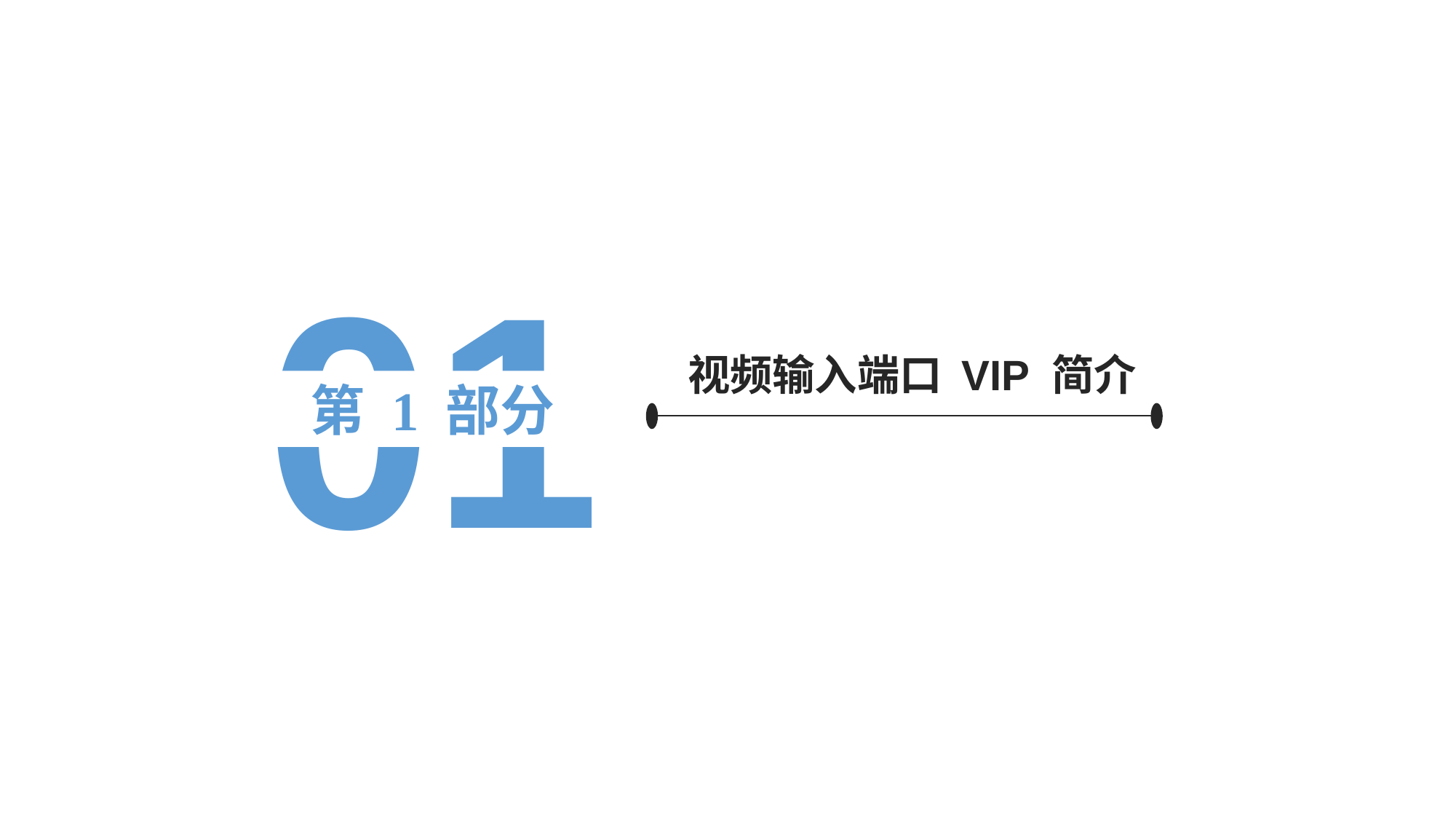

01
视频输入端口 VIP 简介
第 1 部分